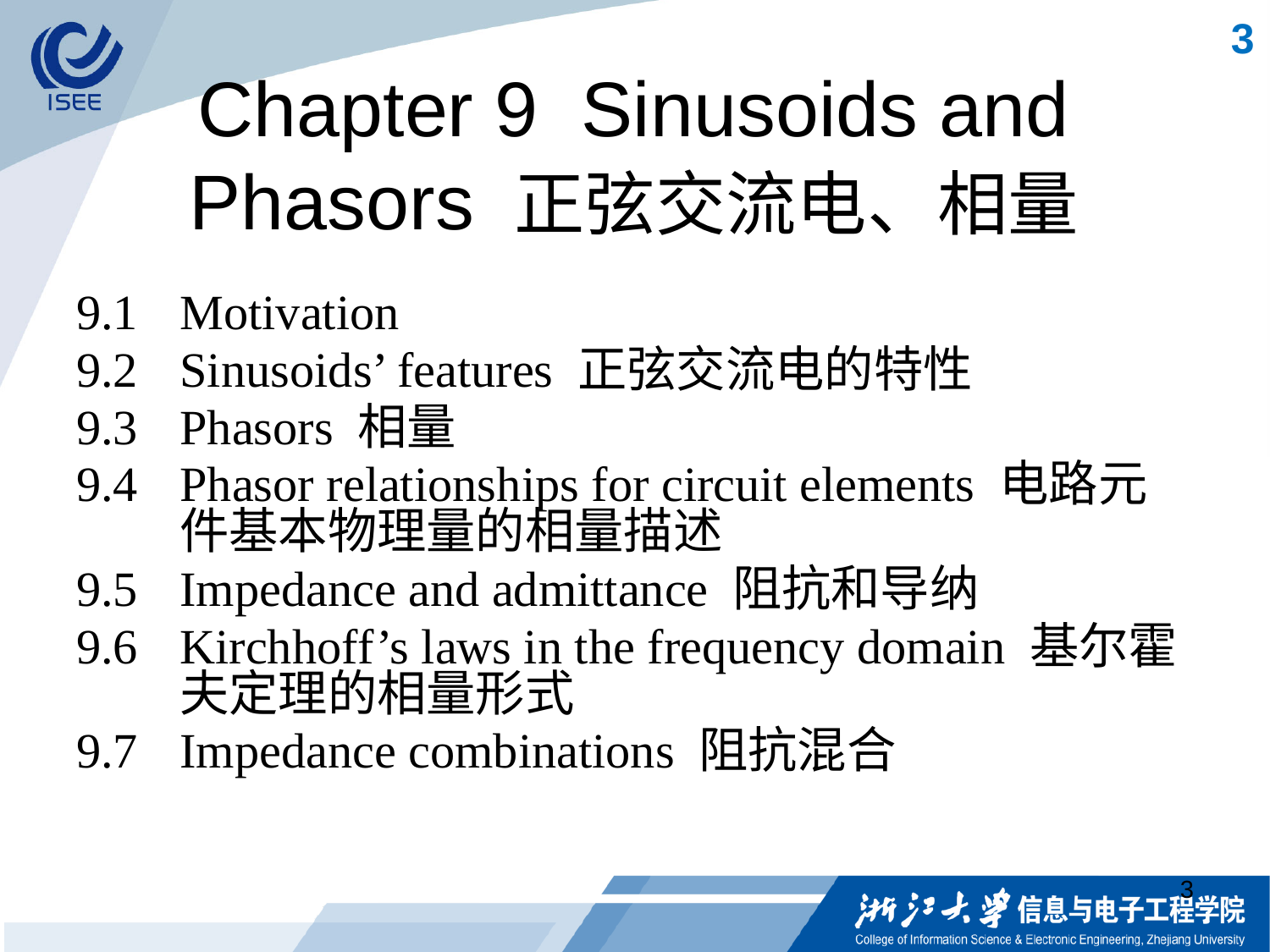

3
# Chapter 9  Sinusoids and Phasors 正弦交流电、相量
9.1	Motivation
9.2	Sinusoids’ features 正弦交流电的特性
9.3	Phasors 相量
9.4	Phasor relationships for circuit elements 电路元件基本物理量的相量描述
9.5	Impedance and admittance 阻抗和导纳
9.6	Kirchhoff’s laws in the frequency domain 基尔霍夫定理的相量形式
9.7	Impedance combinations 阻抗混合
3